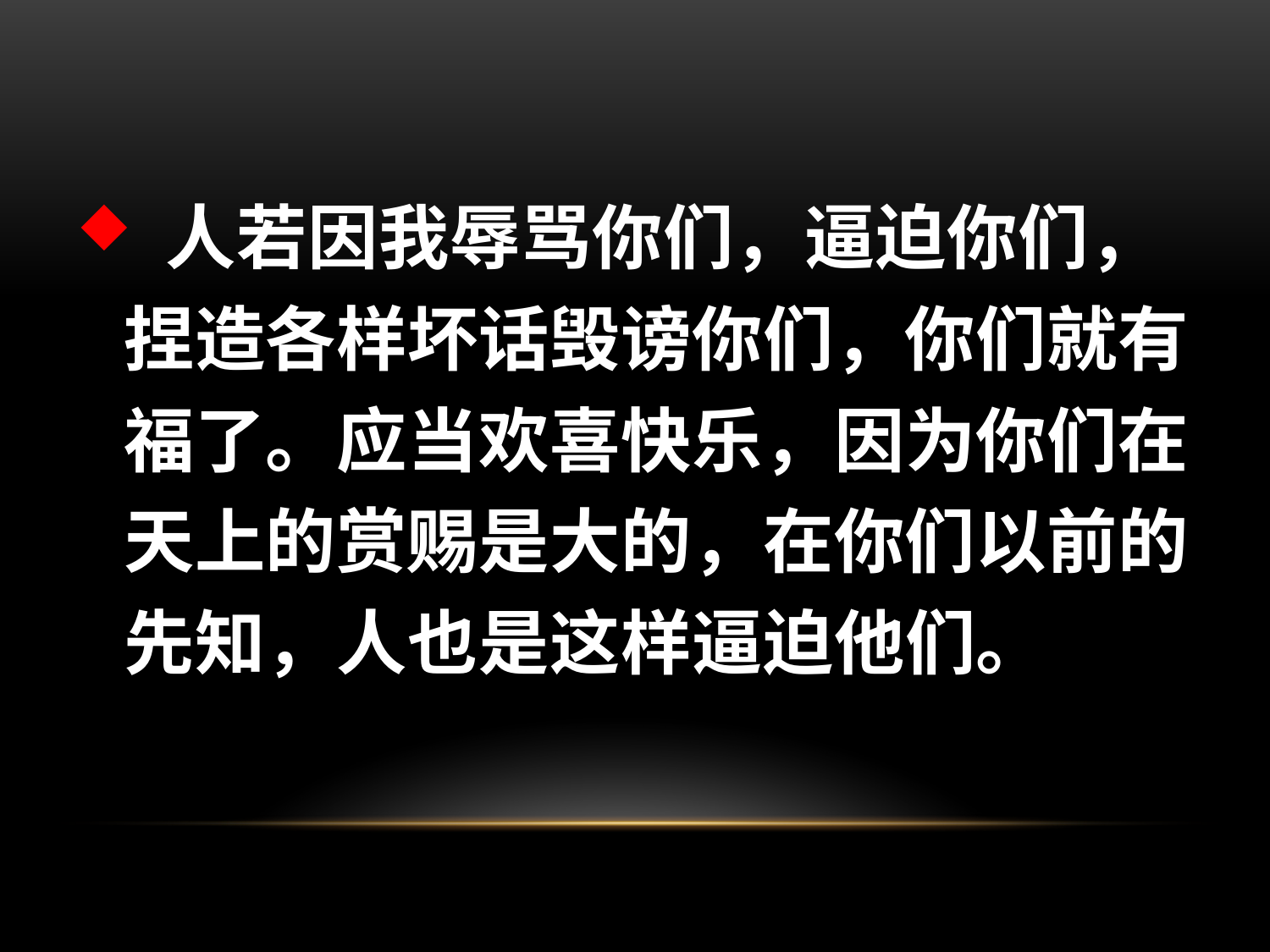

#
 人若因我辱骂你们，逼迫你们，捏造各样坏话毁谤你们，你们就有福了。应当欢喜快乐，因为你们在天上的赏赐是大的，在你们以前的先知，人也是这样逼迫他们。